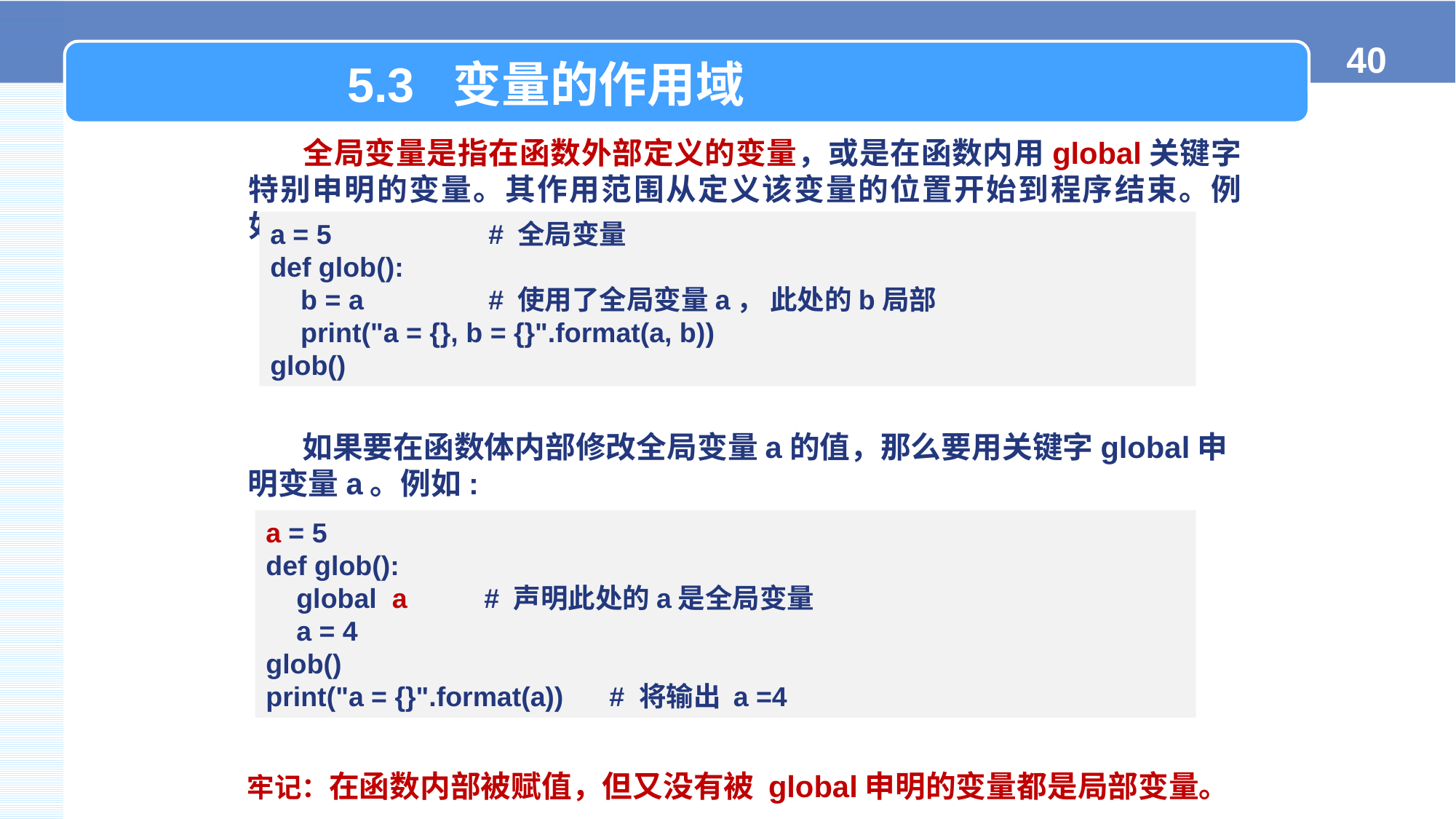

5.3  变量的作用域
全局变量是指在函数外部定义的变量，或是在函数内用global关键字特别申明的变量。其作用范围从定义该变量的位置开始到程序结束。例如：
a = 5		# 全局变量
def glob():
    b = a		# 使用了全局变量a， 此处的b局部
    print("a = {}, b = {}".format(a, b))
glob()
如果要在函数体内部修改全局变量a的值，那么要用关键字global申明变量a。例如:
a = 5
def glob():
    global  a	# 声明此处的a是全局变量
    a = 4
glob()
print("a = {}".format(a))      # 将输出 a =4
牢记：在函数内部被赋值，但又没有被 global申明的变量都是局部变量。